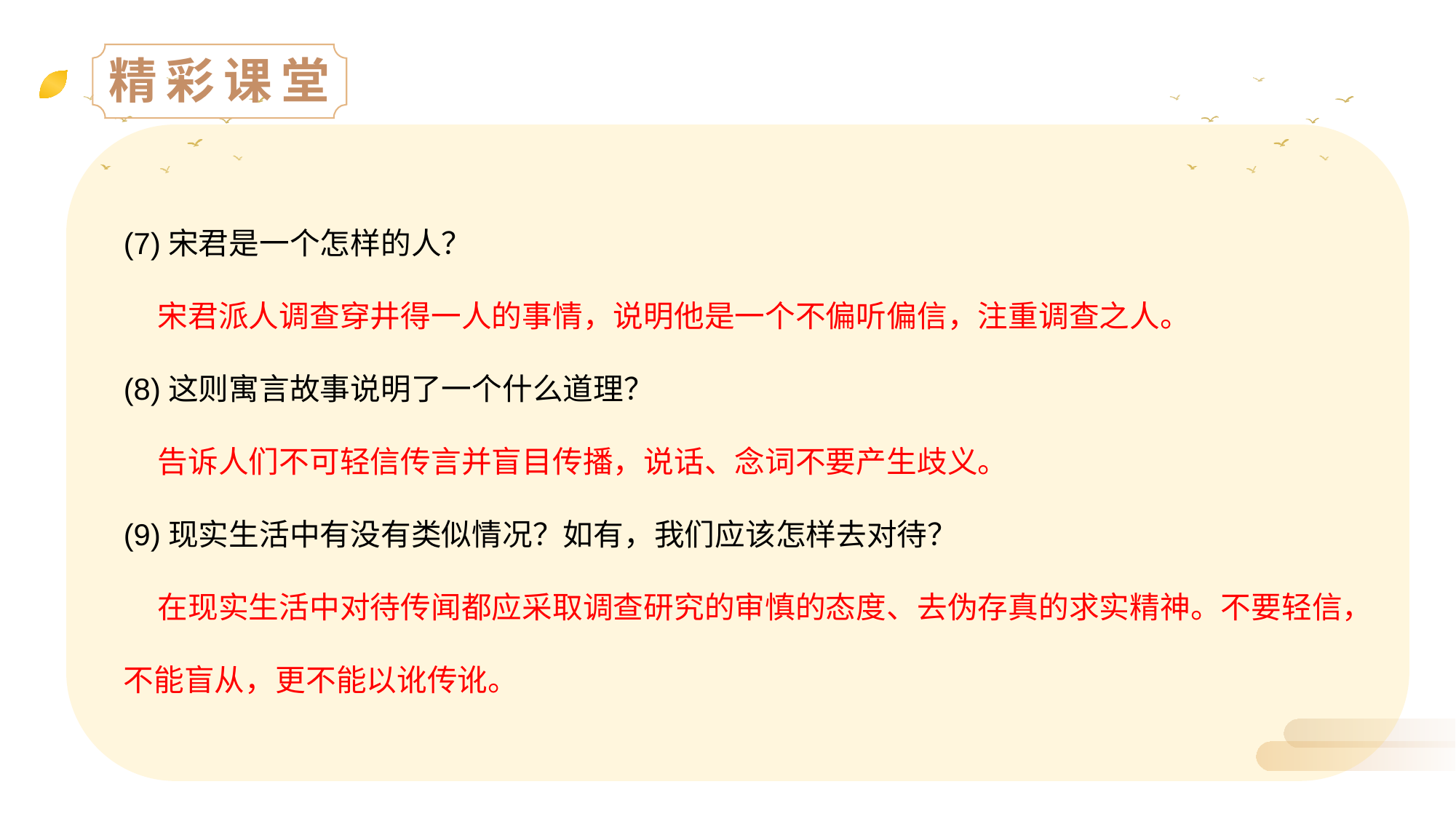

精彩课堂
(7)宋君是一个怎样的人？
    宋君派人调查穿井得一人的事情，说明他是一个不偏听偏信，注重调查之人。
(8)这则寓言故事说明了一个什么道理？
    告诉人们不可轻信传言并盲目传播，说话、念词不要产生歧义。
(9)现实生活中有没有类似情况？如有，我们应该怎样去对待？
    在现实生活中对待传闻都应采取调查研究的审慎的态度、去伪存真的求实精神。不要轻信，不能盲从，更不能以讹传讹。